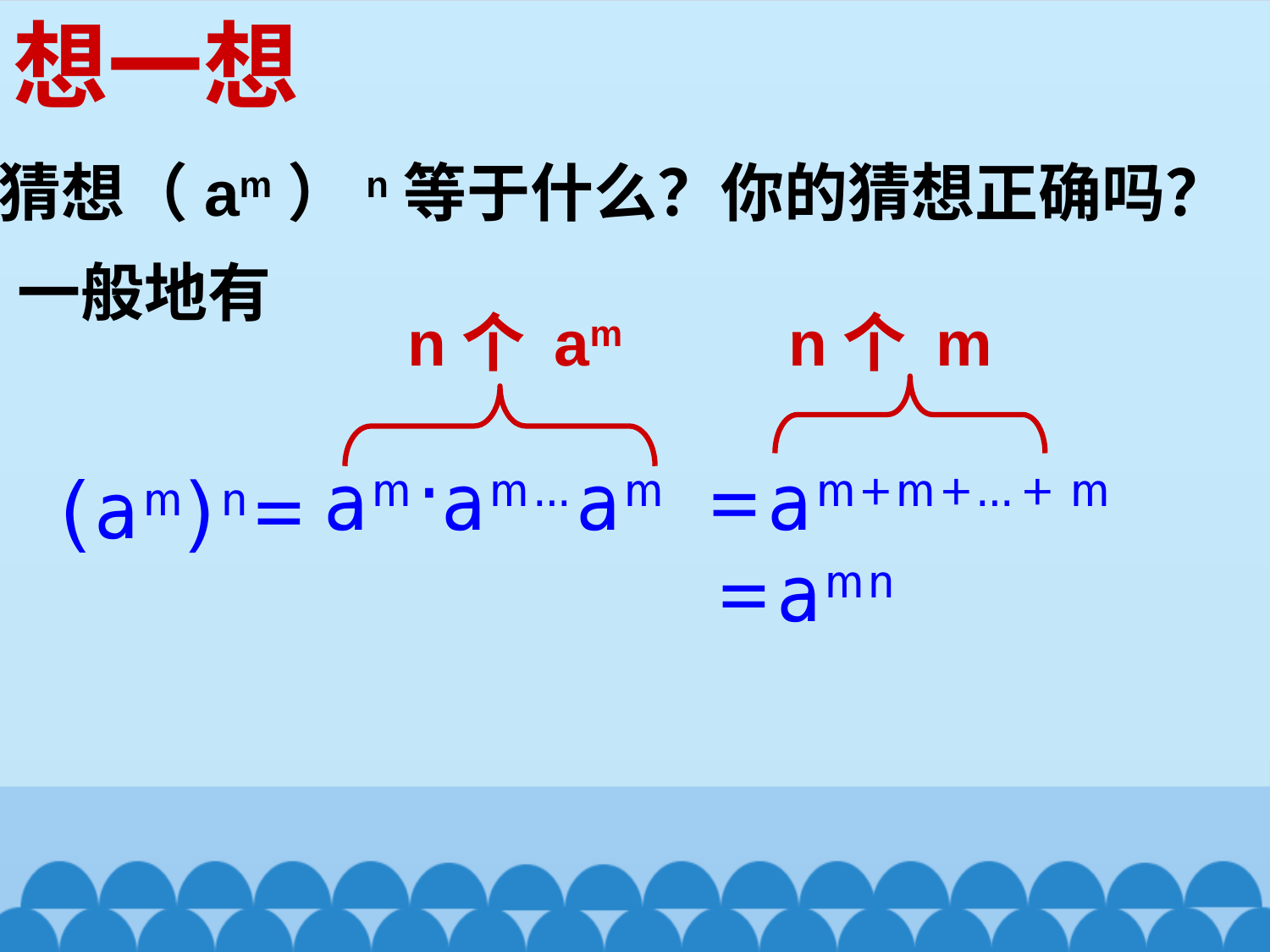

想一想
猜想（am）n等于什么？你的猜想正确吗？
一般地有

n个 am
n个 m
am·am…am
=am+m+…+ m
(am)n=
=amn